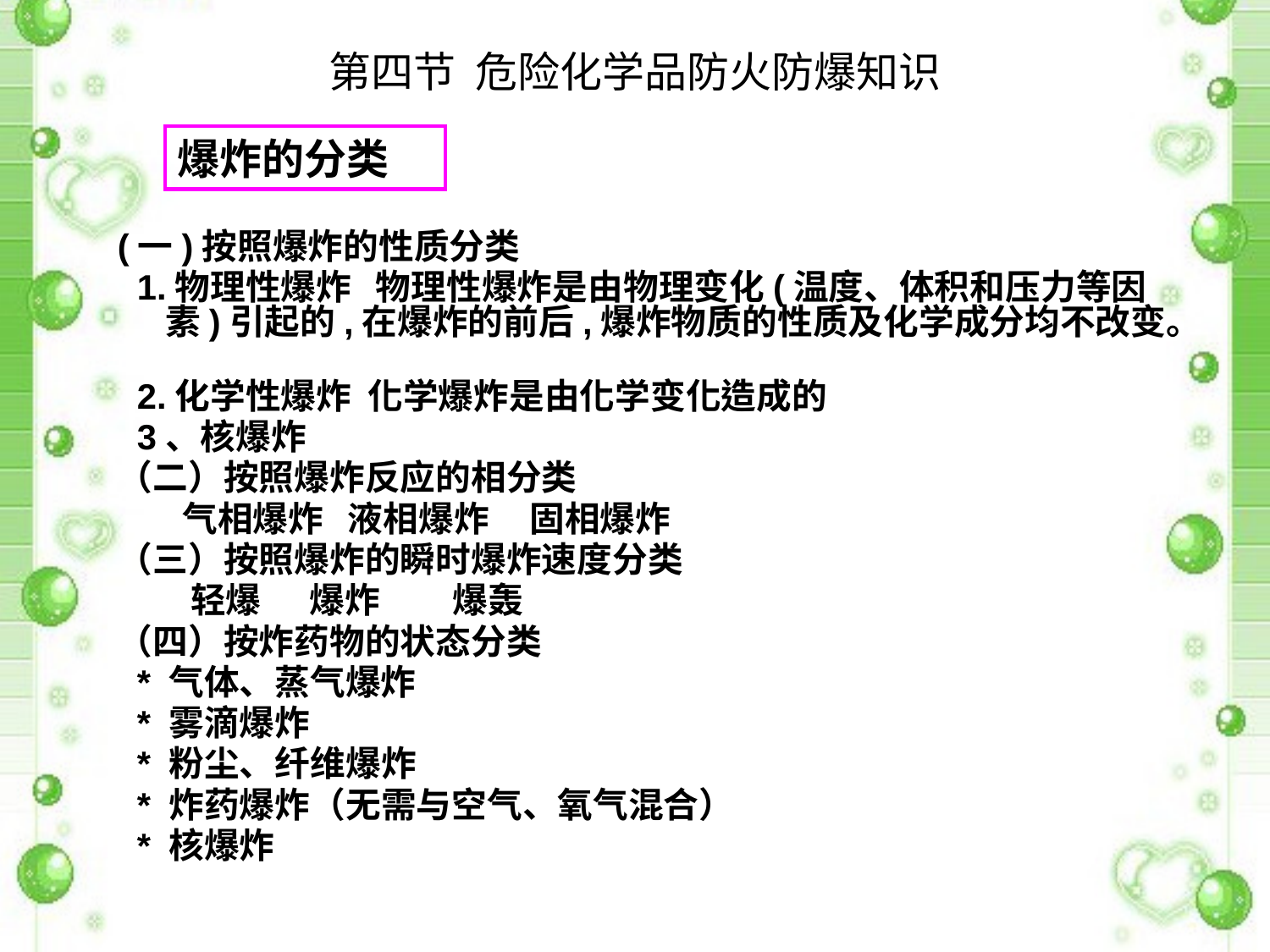

第四节  危险化学品防火防爆知识
爆炸的分类
(一)按照爆炸的性质分类
  1.物理性爆炸   物理性爆炸是由物理变化(温度、体积和压力等因素)引起的,在爆炸的前后,爆炸物质的性质及化学成分均不改变。
  2.化学性爆炸  化学爆炸是由化学变化造成的
  3、核爆炸
（二）按照爆炸反应的相分类
       气相爆炸   液相爆炸     固相爆炸
（三）按照爆炸的瞬时爆炸速度分类
        轻爆      爆炸         爆轰
（四）按炸药物的状态分类
  * 气体、蒸气爆炸
  * 雾滴爆炸
  * 粉尘、纤维爆炸
  * 炸药爆炸（无需与空气、氧气混合）
  * 核爆炸